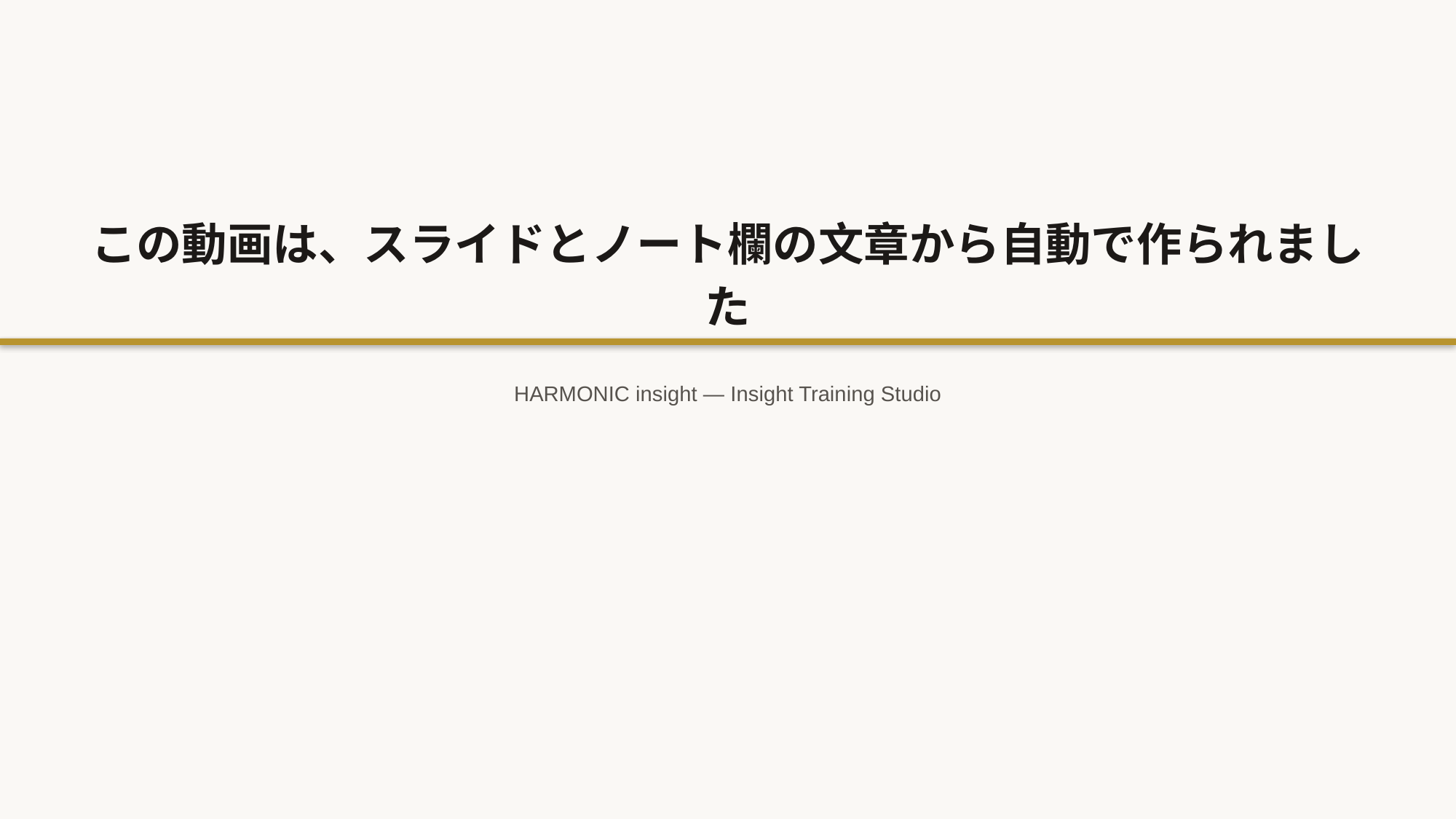

この動画は、スライドとノート欄の文章から自動で作られました

HARMONIC insight — Insight Training Studio